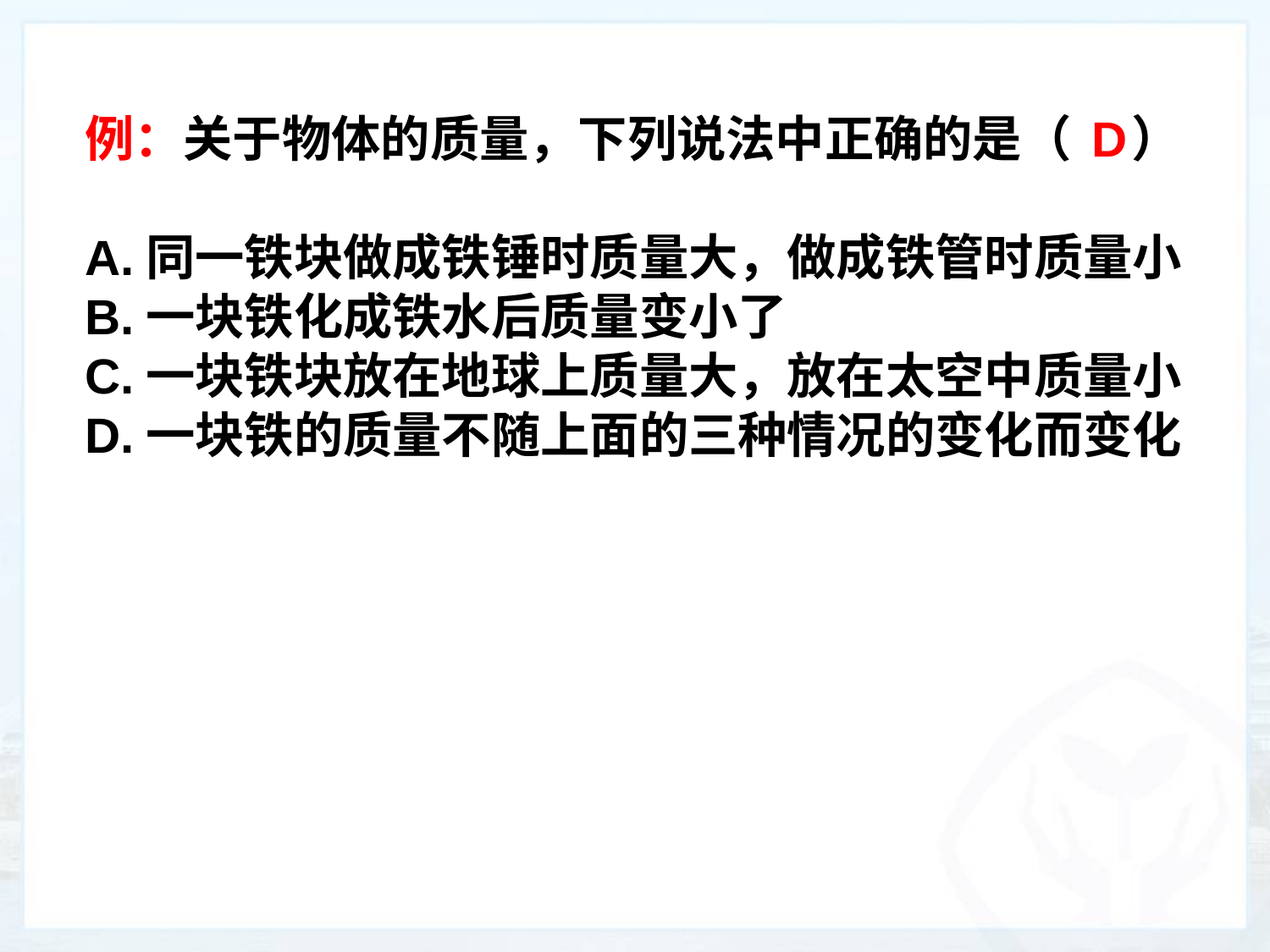

例：关于物体的质量，下列说法中正确的是（　 ）
A.同一铁块做成铁锤时质量大，做成铁管时质量小
B.一块铁化成铁水后质量变小了
C.一块铁块放在地球上质量大，放在太空中质量小
D.一块铁的质量不随上面的三种情况的变化而变化

D